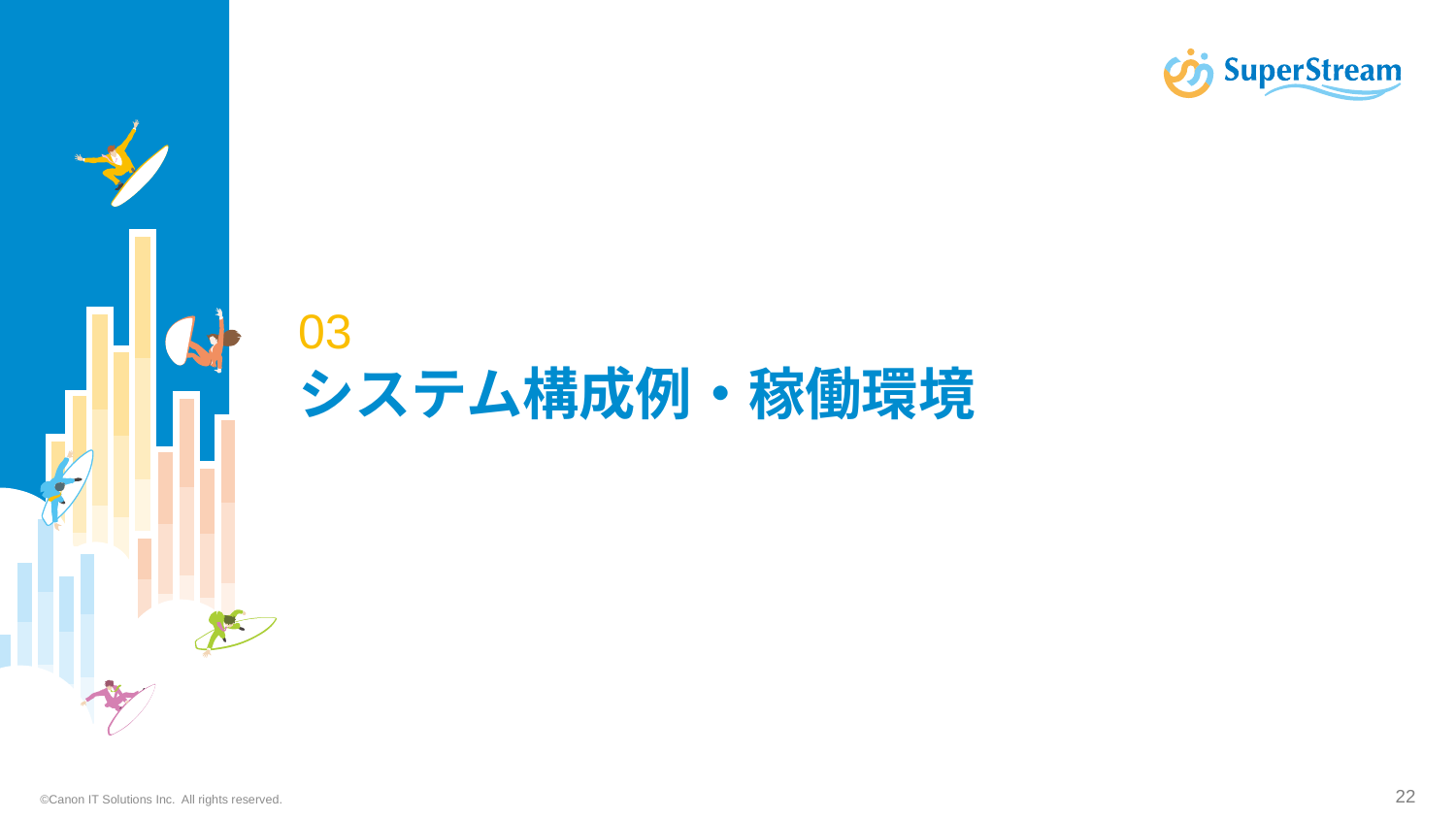

# 03 システム構成例・稼働環境
©Canon IT Solutions Inc.  All rights reserved.
22